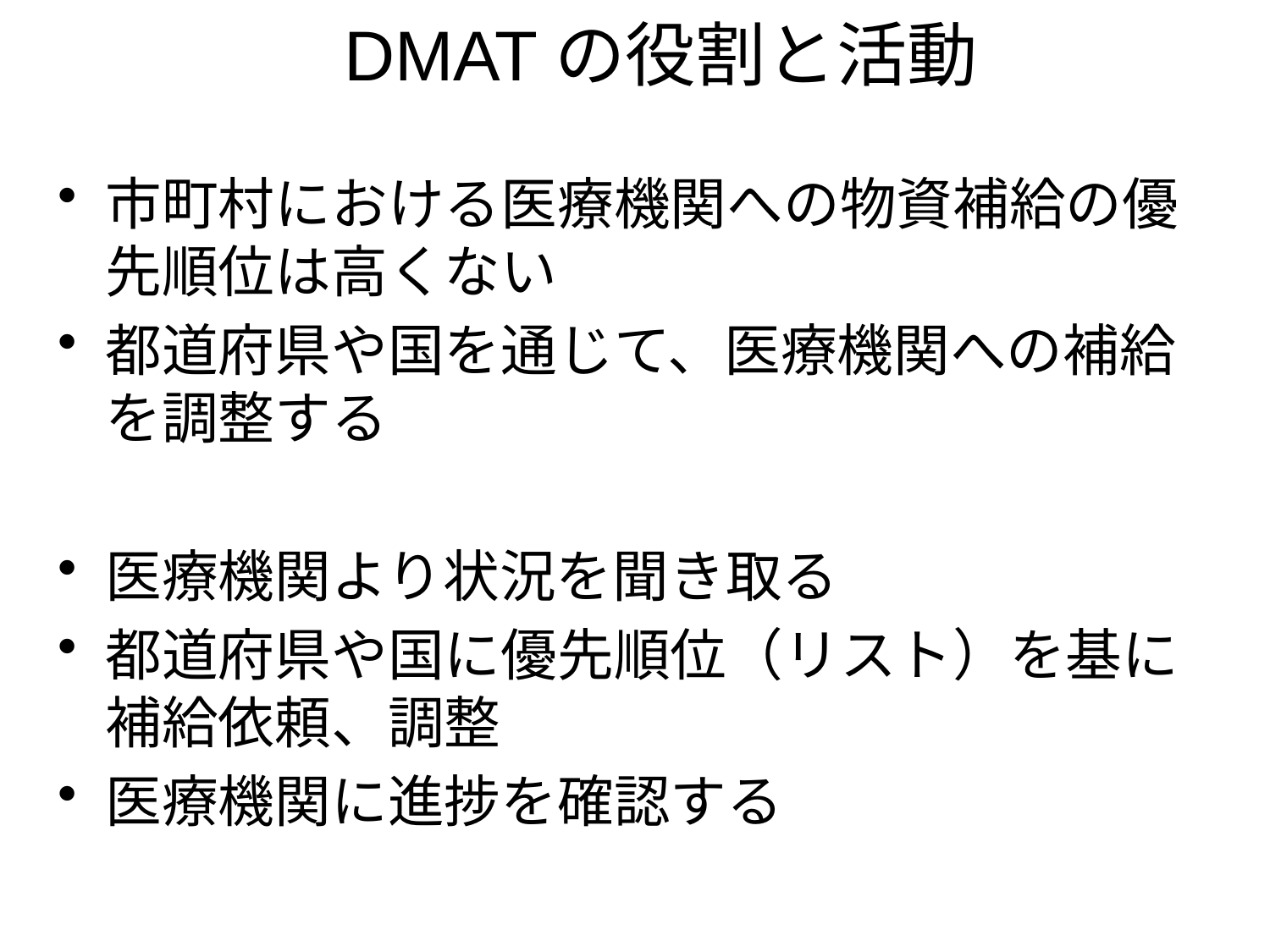

DMATの役割と活動
市町村における医療機関への物資補給の優先順位は高くない
都道府県や国を通じて、医療機関への補給を調整する

医療機関より状況を聞き取る
都道府県や国に優先順位（リスト）を基に補給依頼、調整
医療機関に進捗を確認する